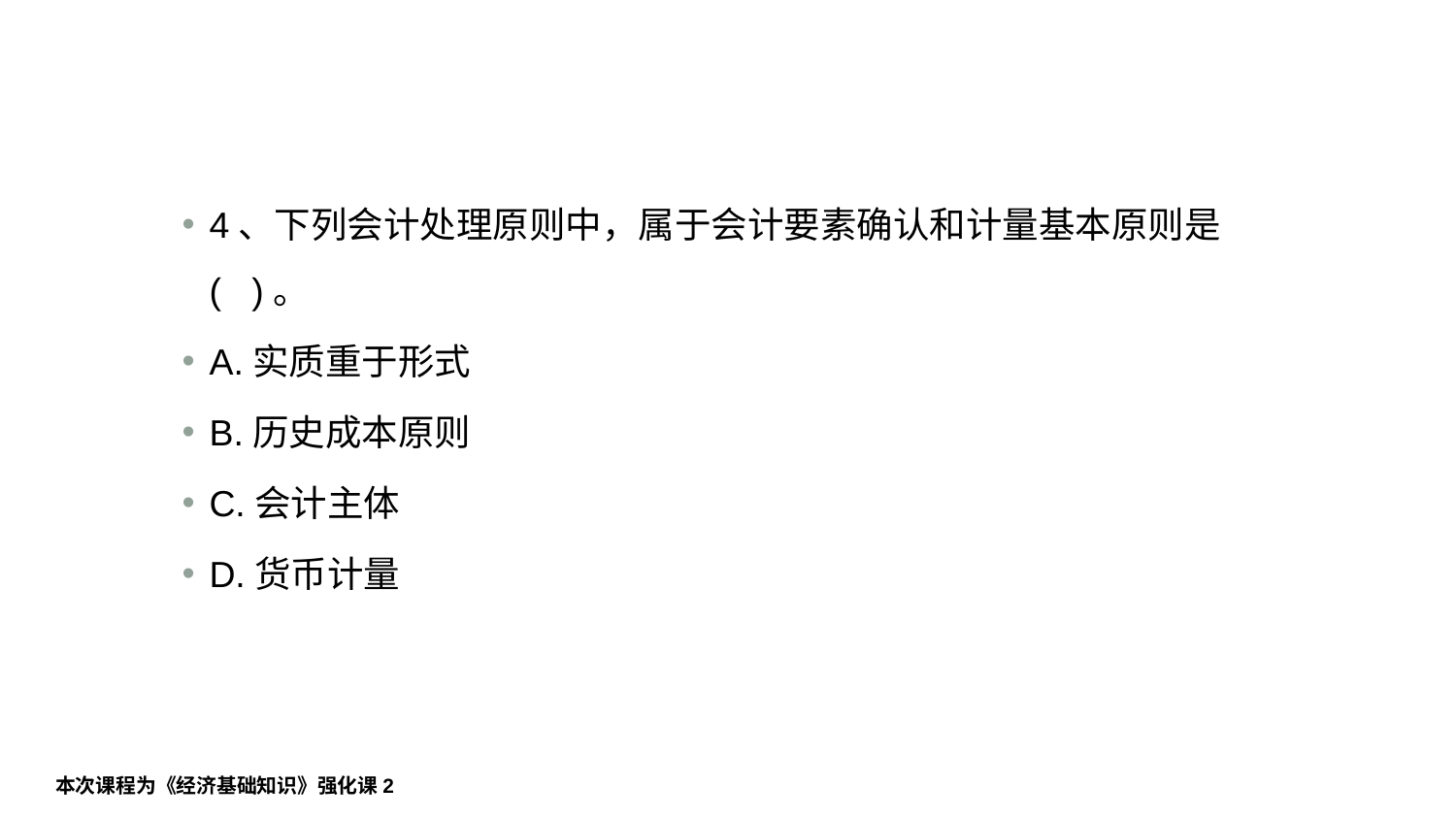

#
4、下列会计处理原则中，属于会计要素确认和计量基本原则是(   )。
A.实质重于形式
B.历史成本原则
C.会计主体
D.货币计量